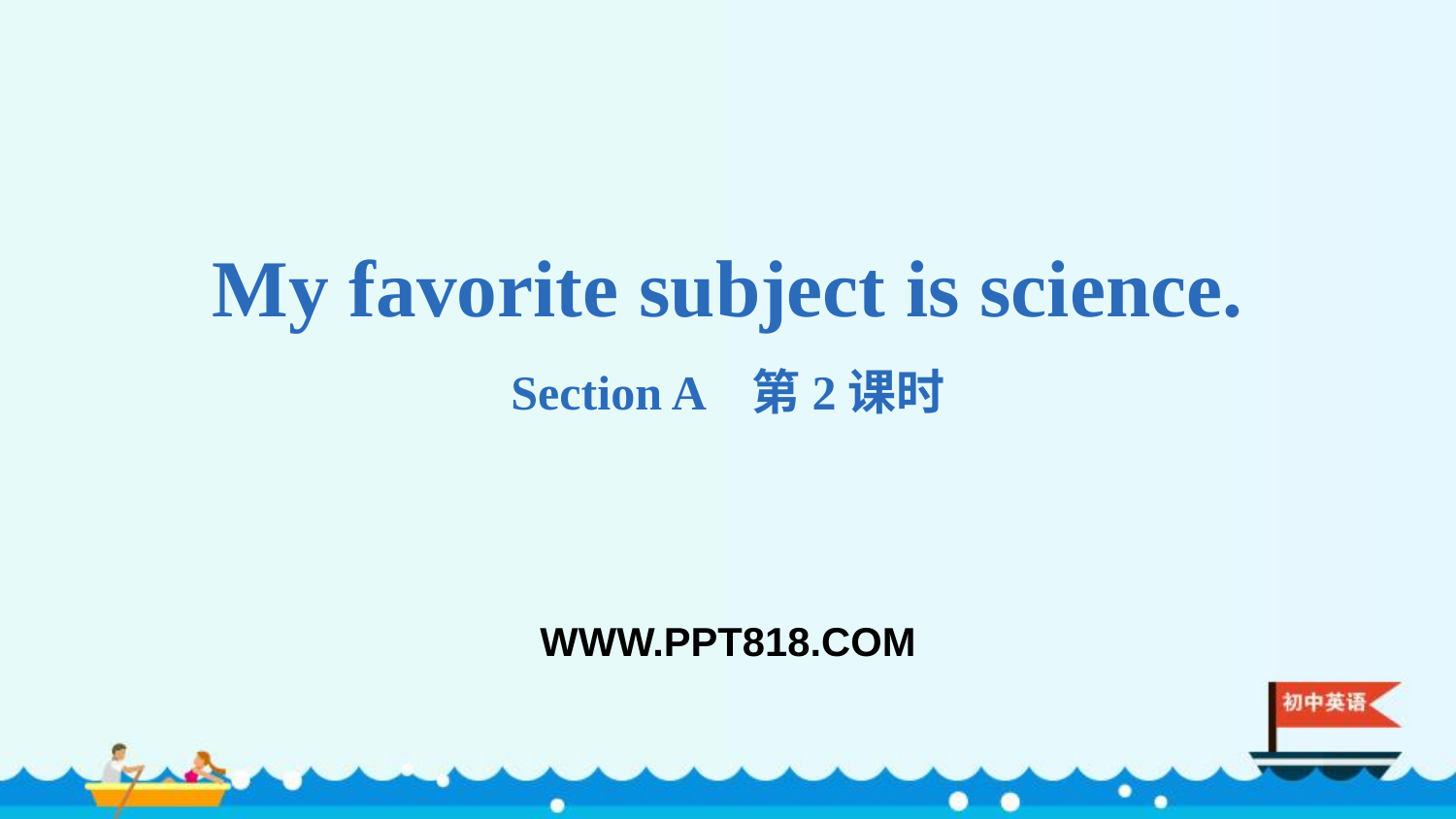

My favorite subject is science.
Section A   第2课时
WWW.PPT818.COM